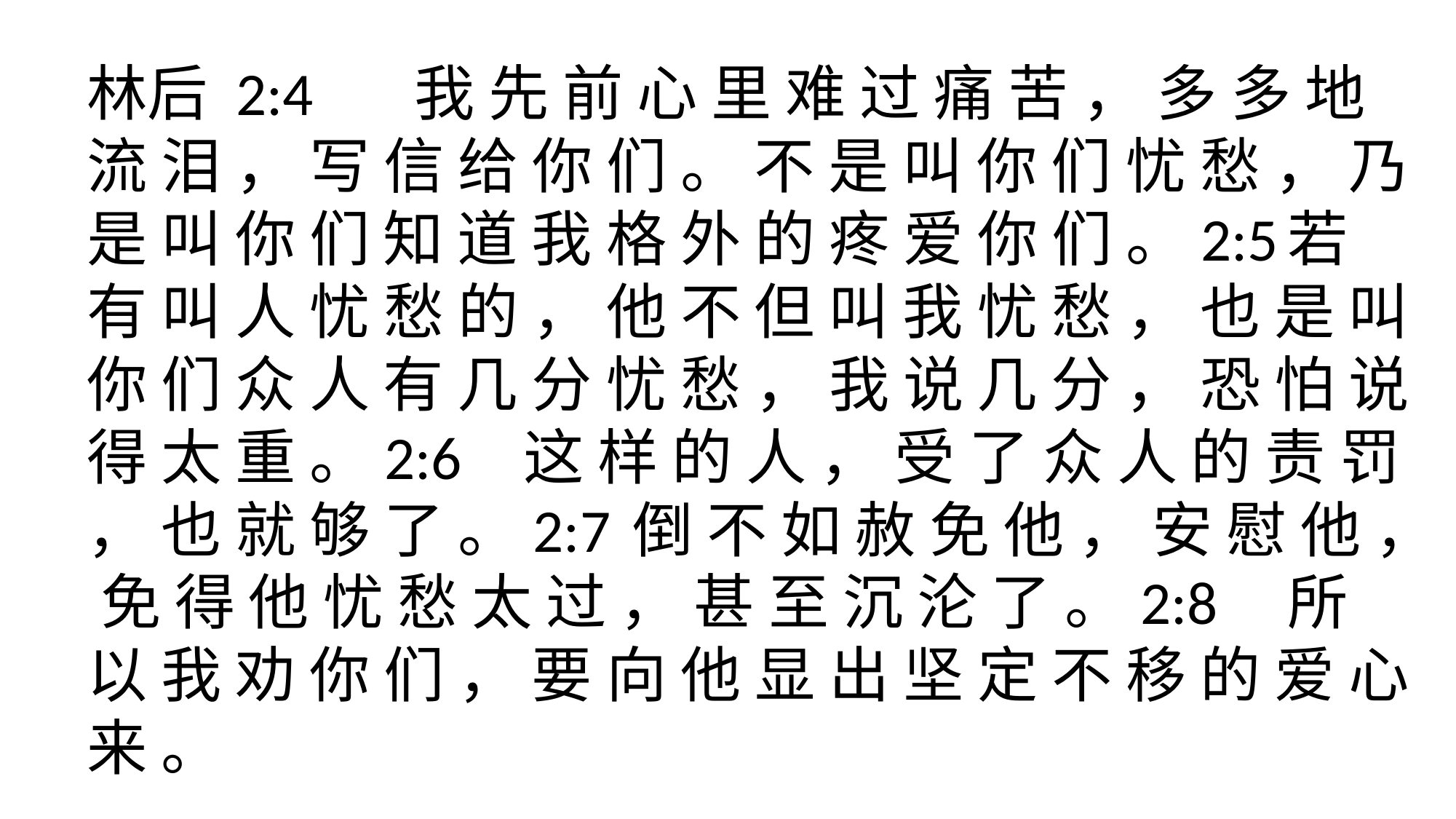

林后 2:4	我 先 前 心 里 难 过 痛 苦 ， 多 多 地 流 泪 ， 写 信 给 你 们 。 不 是 叫 你 们 忧 愁 ， 乃 是 叫 你 们 知 道 我 格 外 的 疼 爱 你 们 。2:5	若 有 叫 人 忧 愁 的 ， 他 不 但 叫 我 忧 愁 ， 也 是 叫 你 们 众 人 有 几 分 忧 愁 ， 我 说 几 分 ， 恐 怕 说 得 太 重 。2:6	这 样 的 人 ， 受 了 众 人 的 责 罚 ， 也 就 够 了 。2:7	倒 不 如 赦 免 他 ， 安 慰 他 ， 免 得 他 忧 愁 太 过 ， 甚 至 沉 沦 了 。2:8	所 以 我 劝 你 们 ， 要 向 他 显 出 坚 定 不 移 的 爱 心 来 。